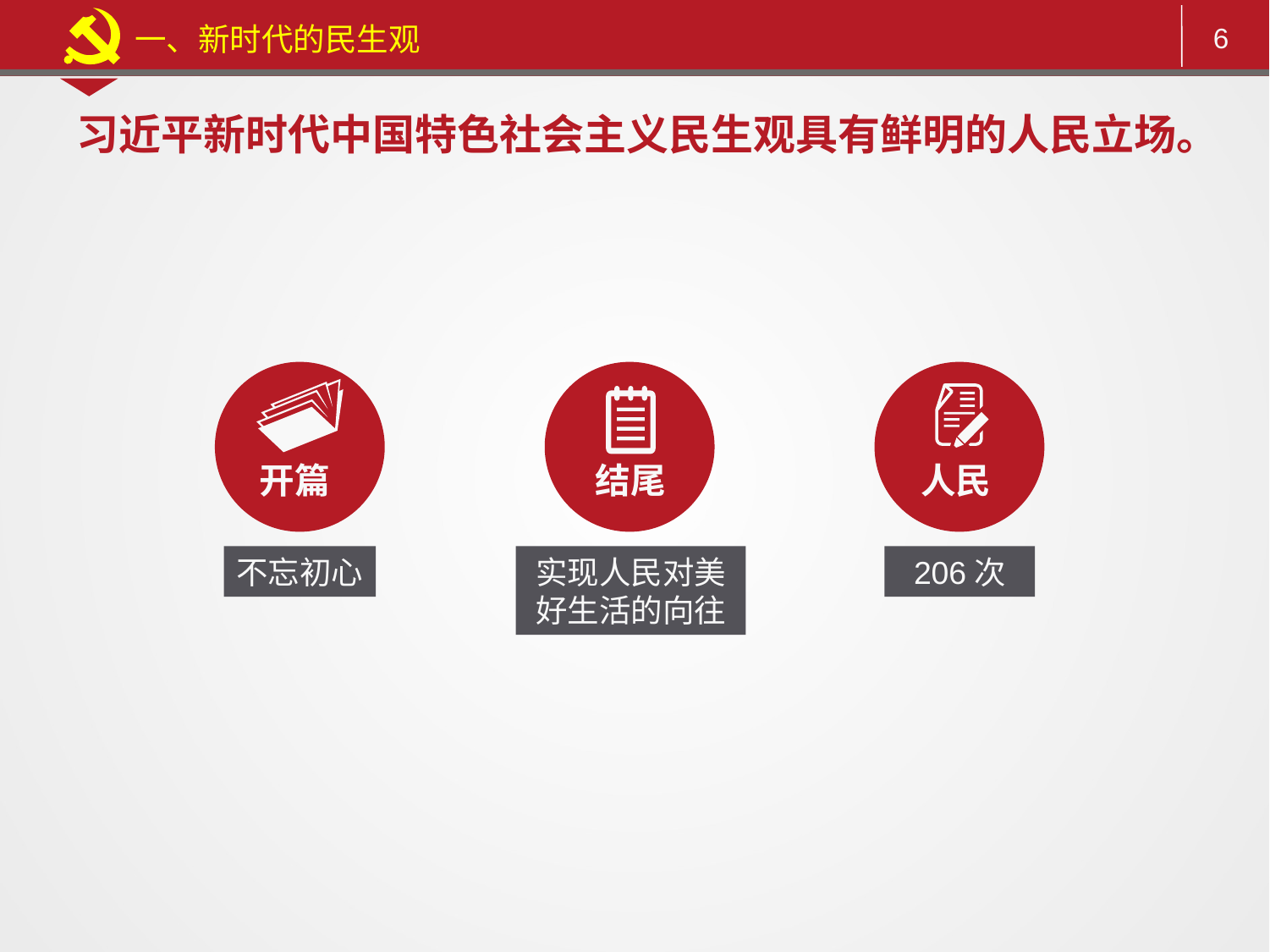

一、新时代的民生观

习近平新时代中国特色社会主义民生观具有鲜明的人民立场。

开篇
结尾
人民
不忘初心
实现人民对美好生活的向往
206次